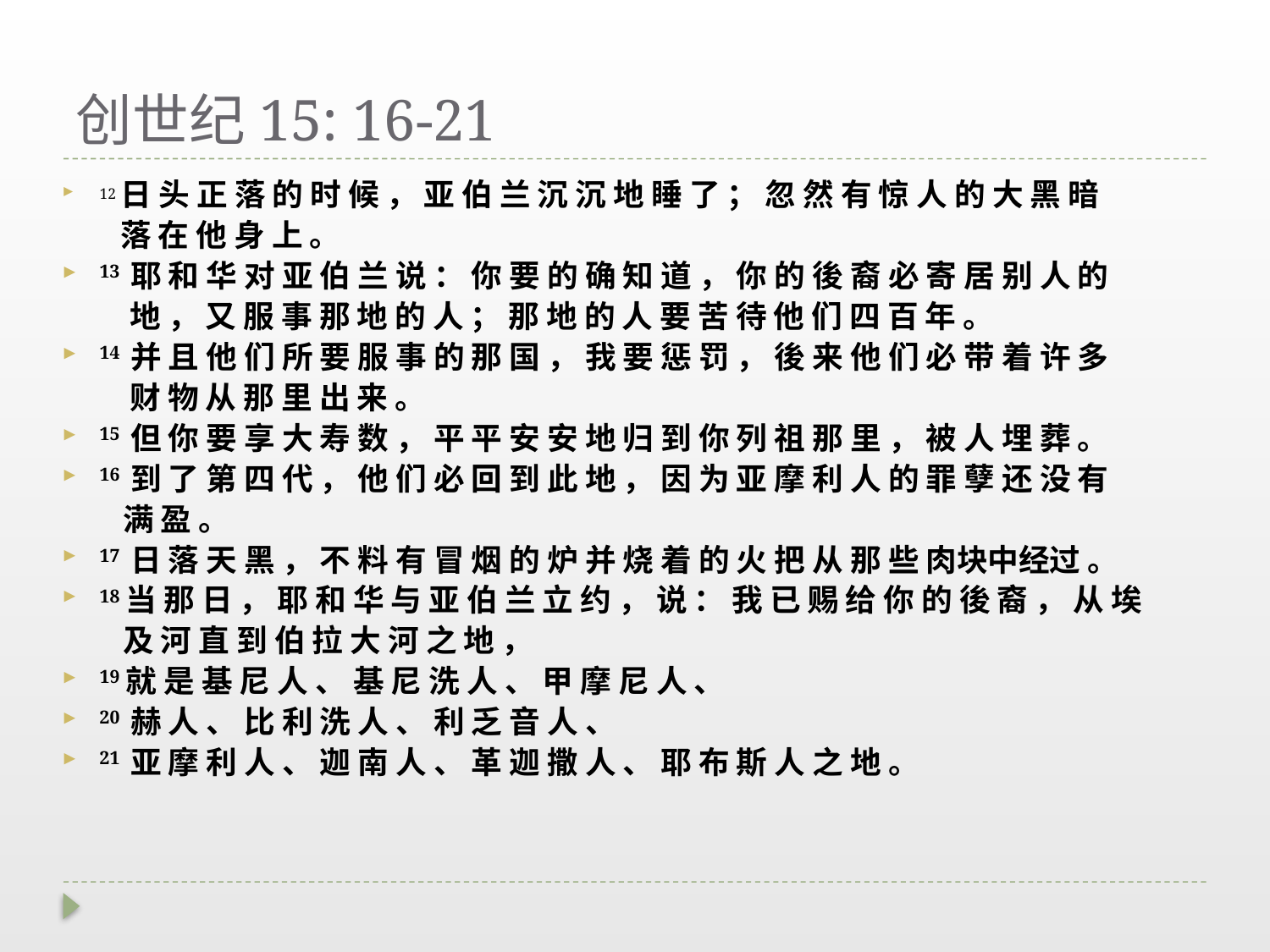

# 创世纪15: 16-21
12 日 头 正 落 的 时 候 ， 亚 伯 兰 沉 沉 地 睡 了 ； 忽 然 有 惊 人 的 大 黑 暗
        落 在 他 身 上 。
13  耶 和 华 对 亚 伯 兰 说 ： 你 要 的 确 知 道 ， 你 的 後 裔 必 寄 居 别 人 的
	    地 ， 又 服 事 那 地 的 人 ； 那 地 的 人 要 苦 待 他 们 四 百 年 。
14  并 且 他 们 所 要 服 事 的 那 国 ， 我 要 惩 罚 ， 後 来 他 们 必 带 着 许 多
	    财 物 从 那 里 出 来 。
15  但 你 要 享 大 寿 数 ， 平 平 安 安 地 归 到 你 列 祖 那 里 ， 被 人 埋 葬 。
16  到 了 第 四 代 ， 他 们 必 回 到 此 地 ， 因 为 亚 摩 利 人 的 罪 孽 还 没 有
	   满 盈 。
17  日 落 天 黑 ， 不 料 有 冒 烟 的 炉 并 烧 着 的 火 把 从 那 些 肉块中经过 。
18 当 那 日 ， 耶 和 华 与 亚 伯 兰 立 约 ， 说 ： 我 已 赐 给 你 的 後 裔 ， 从 埃
	   及 河 直 到 伯 拉 大 河 之 地 ，
19 就 是 基 尼 人 、 基 尼 洗 人 、 甲 摩 尼 人 、
20  赫 人 、 比 利 洗 人 、 利 乏 音 人 、
21  亚 摩 利 人 、 迦 南 人 、 革 迦 撒 人 、 耶 布 斯 人 之 地 。